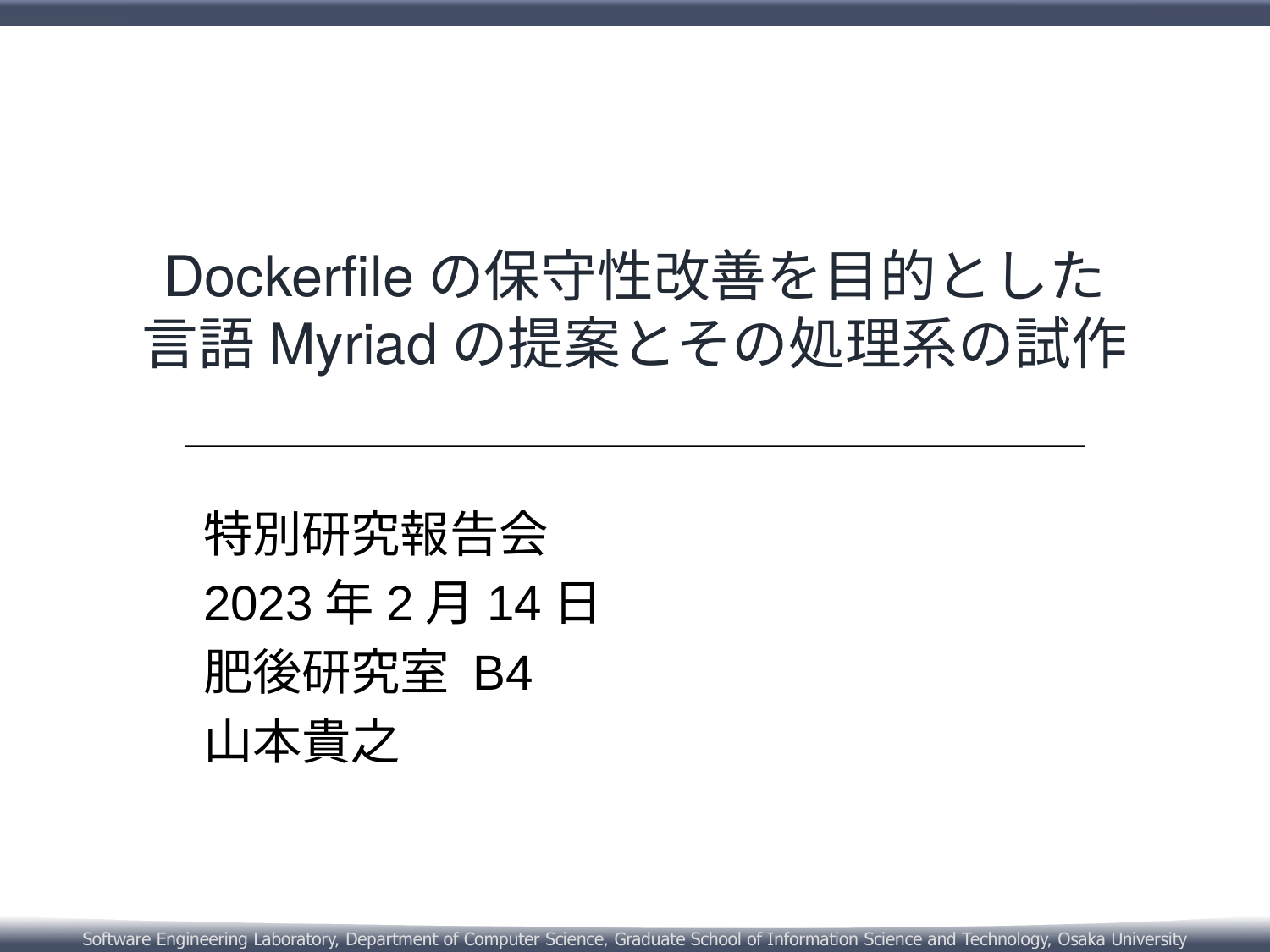

# Dockerfileの保守性改善を目的とした 言語Myriadの提案とその処理系の試作
特別研究報告会
2023年2月14日
肥後研究室 B4
山本貴之